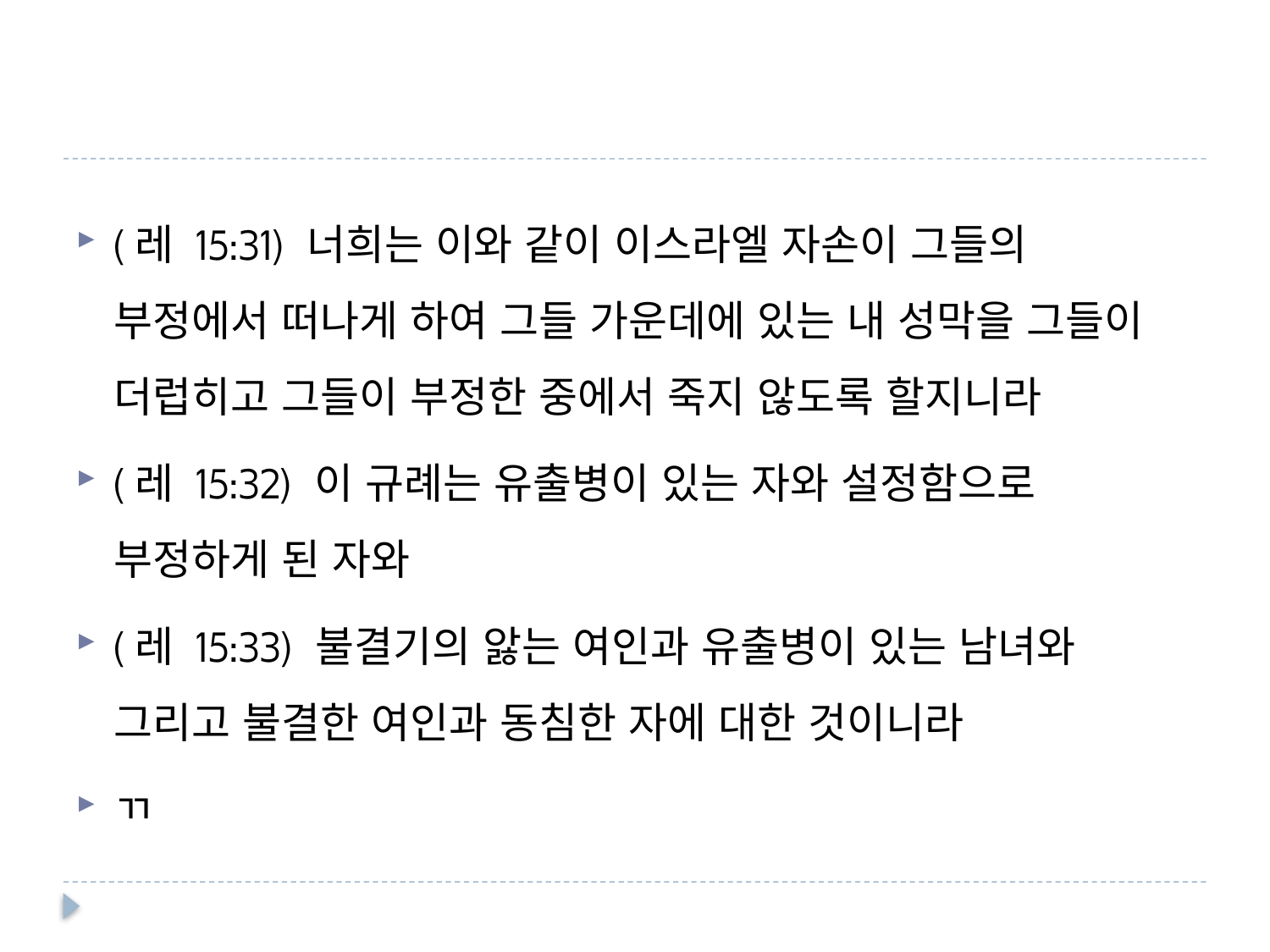

#
(레 15:31) 너희는 이와 같이 이스라엘 자손이 그들의 부정에서 떠나게 하여 그들 가운데에 있는 내 성막을 그들이 더럽히고 그들이 부정한 중에서 죽지 않도록 할지니라
(레 15:32) 이 규례는 유출병이 있는 자와 설정함으로 부정하게 된 자와
(레 15:33) 불결기의 앓는 여인과 유출병이 있는 남녀와 그리고 불결한 여인과 동침한 자에 대한 것이니라
ㄲ